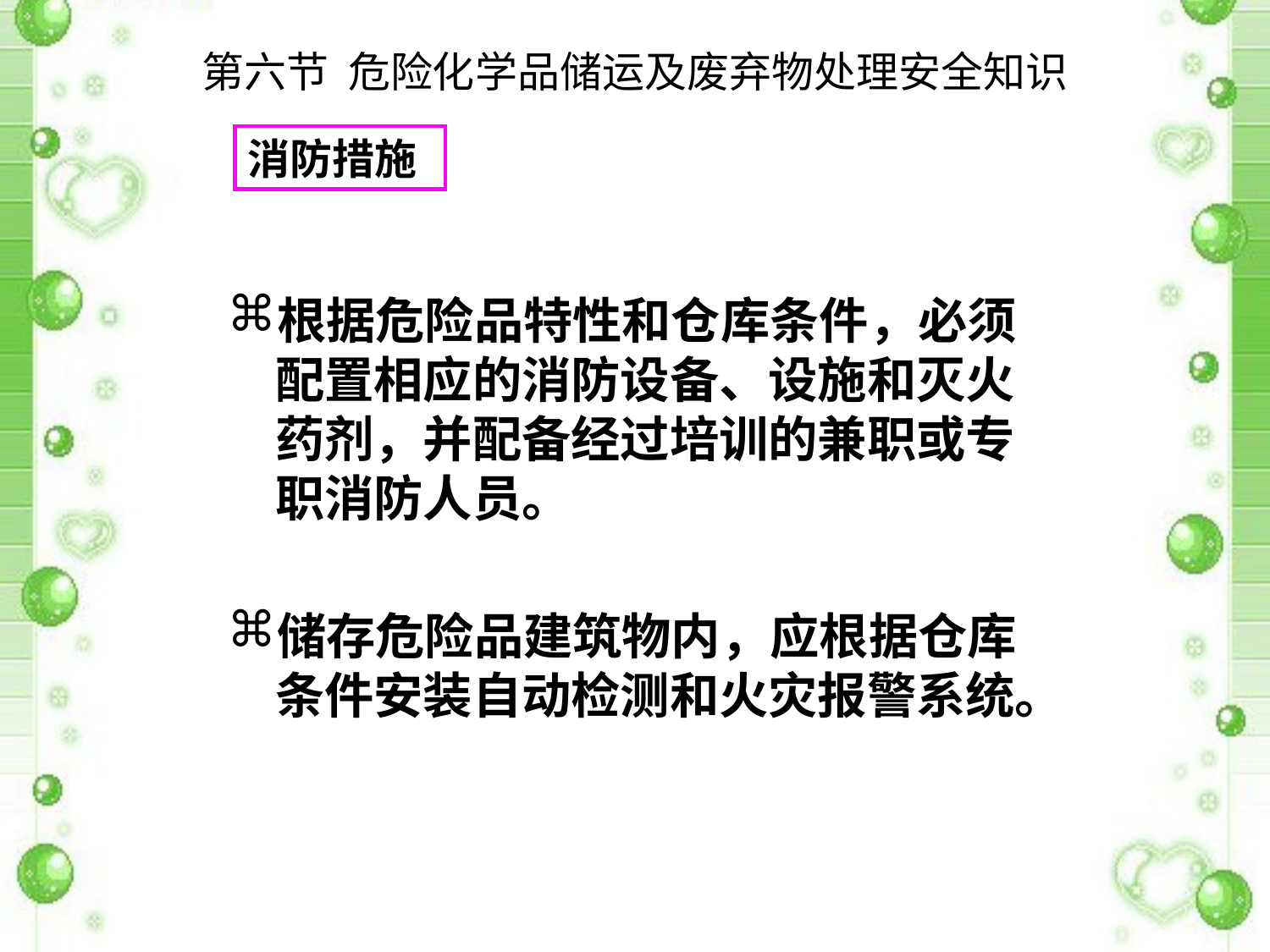

第六节  危险化学品储运及废弃物处理安全知识
消防措施
根据危险品特性和仓库条件，必须配置相应的消防设备、设施和灭火药剂，并配备经过培训的兼职或专职消防人员。

储存危险品建筑物内，应根据仓库条件安装自动检测和火灾报警系统。